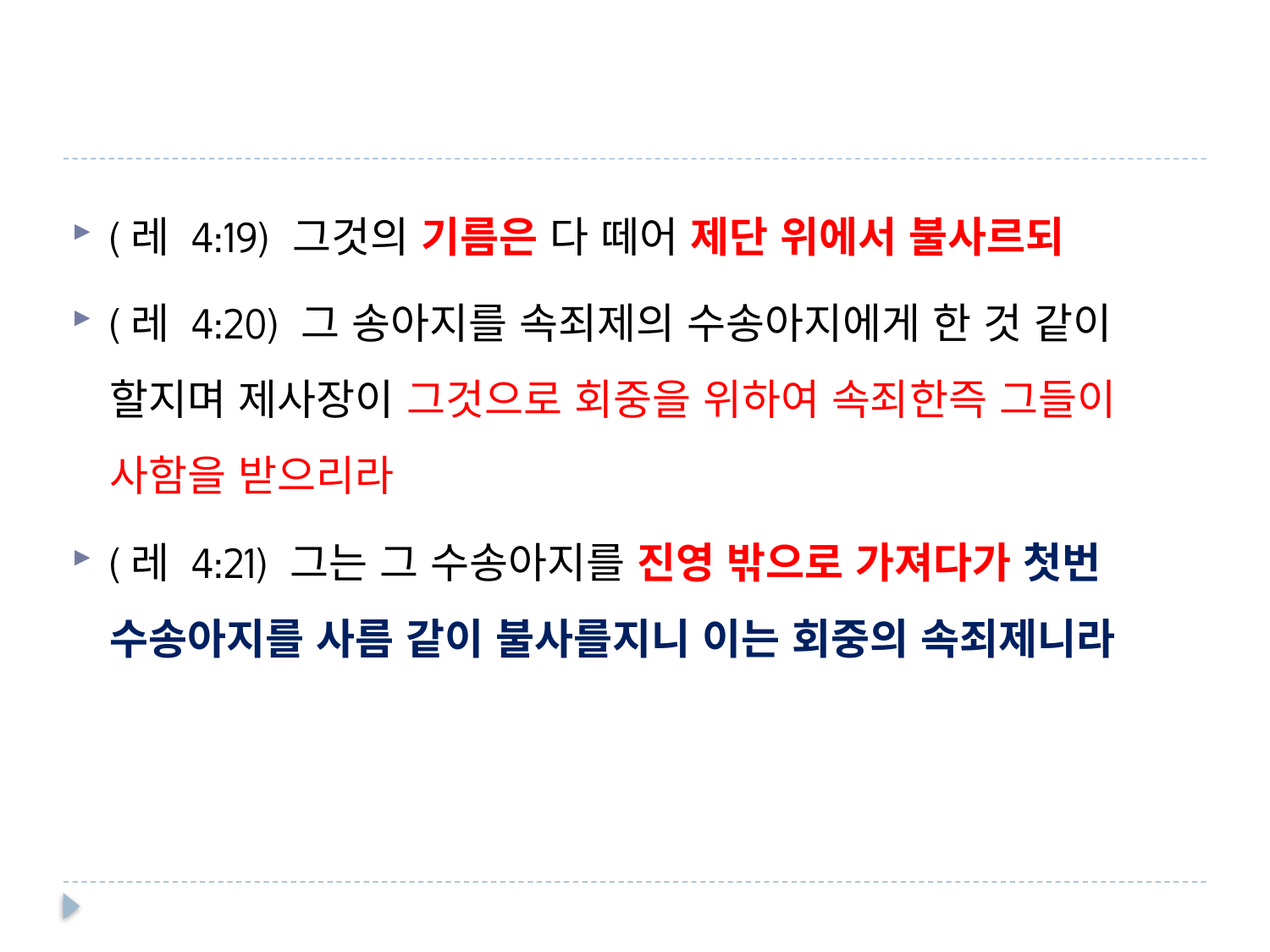

#
(레 4:19) 그것의 기름은 다 떼어 제단 위에서 불사르되
(레 4:20) 그 송아지를 속죄제의 수송아지에게 한 것 같이 할지며 제사장이 그것으로 회중을 위하여 속죄한즉 그들이 사함을 받으리라
(레 4:21) 그는 그 수송아지를 진영 밖으로 가져다가 첫번 수송아지를 사름 같이 불사를지니 이는 회중의 속죄제니라